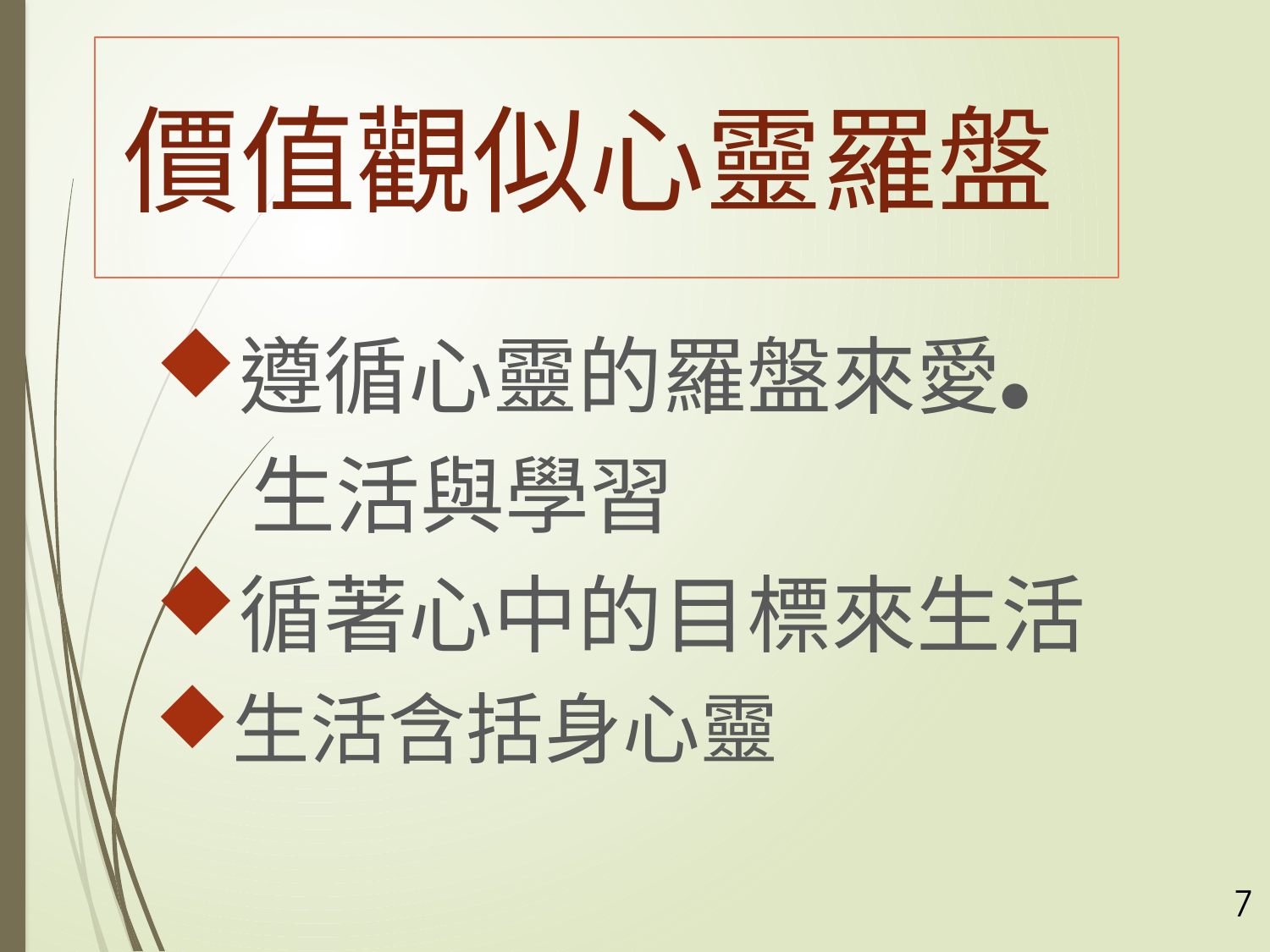

#
價值觀似心靈羅盤
遵循心靈的羅盤來愛●
    生活與學習
循著心中的目標來生活
生活含括身心靈
7